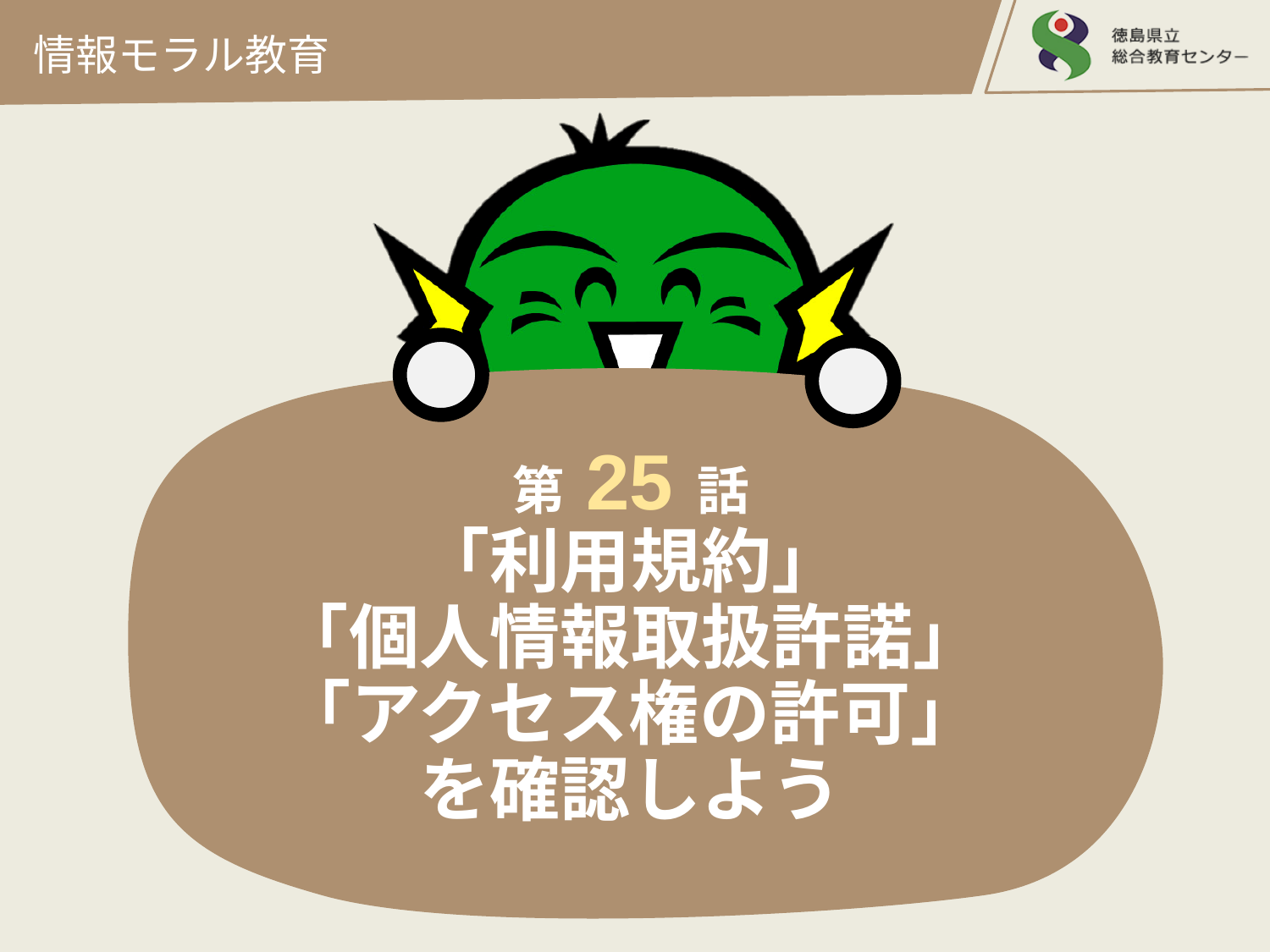

情報モラル教育
# 第 25 話 「利用規約」 「個人情報取扱許諾」 「アクセス権の許可」 を確認しよう